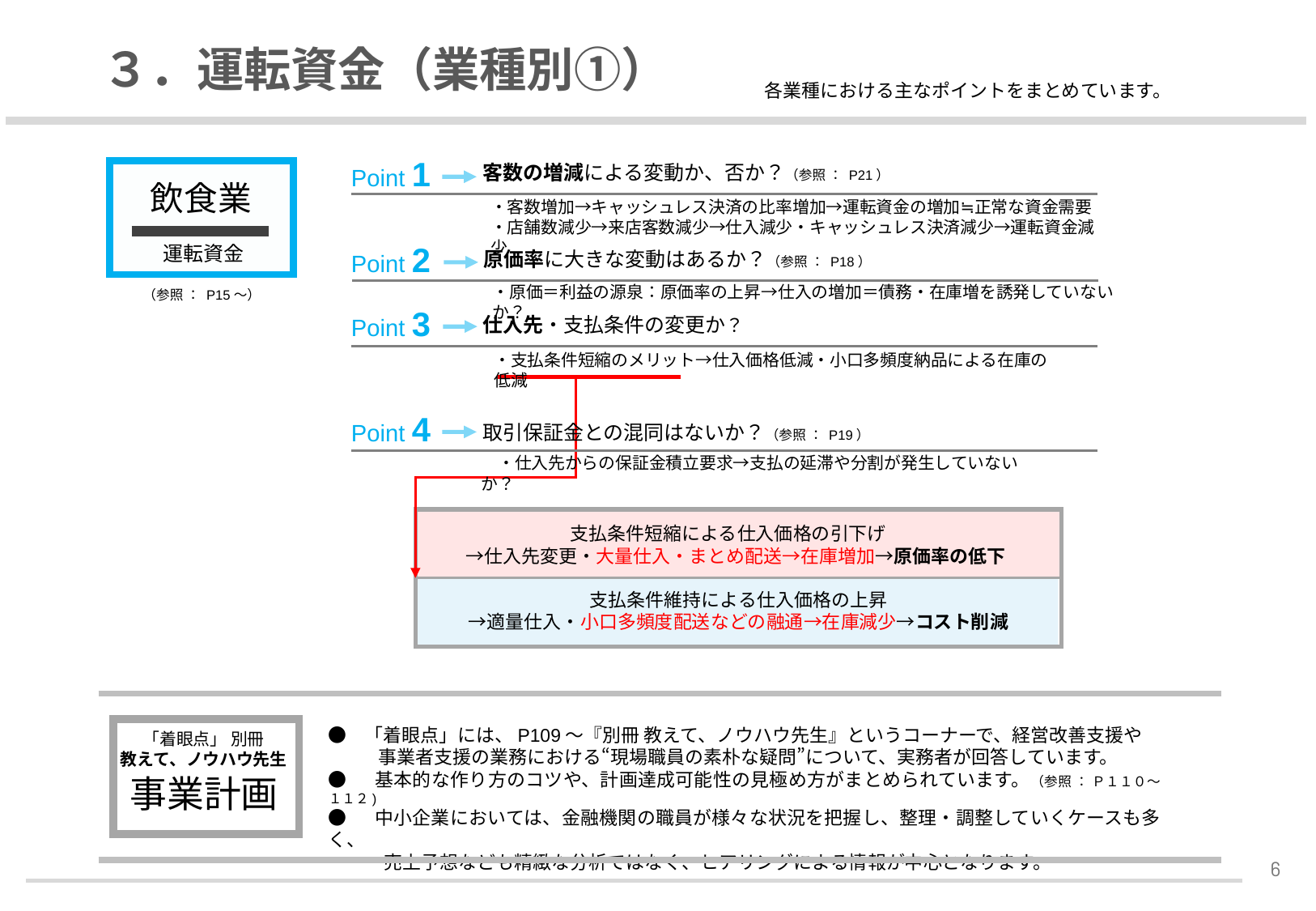

# ３．運転資金（業種別①）
各業種における主なポイントをまとめています。
Point 1
客数の増減による変動か、否か？（参照 ： P21）
・客数増加→キャッシュレス決済の比率増加→運転資金の増加≒正常な資金需要
・店舗数減少→来店客数減少→仕入減少・キャッシュレス決済減少→運転資金減少
Point 2
原価率に大きな変動はあるか？（参照 ： P18）
・原価＝利益の源泉：原価率の上昇→仕入の増加＝債務・在庫増を誘発していないか？
Point 3
仕入先・支払条件の変更か？
・支払条件短縮のメリット→仕入価格低減・小口多頻度納品による在庫の低減
Point 4
取引保証金との混同はないか？（参照 ： P19）
　・仕入先からの保証金積立要求→支払の延滞や分割が発生していないか？

運転資金
飲食業
（参照 ： P15～）

支払条件短縮による仕入価格の引下げ
　→仕入先変更・大量仕入・まとめ配送→在庫増加→原価率の低下
支払条件維持による仕入価格の上昇
　→適量仕入・小口多頻度配送などの融通→在庫減少→コスト削減

●   「着眼点」には、P109～『別冊 教えて、ノウハウ先生』というコーナーで、経営改善支援や
 　　 事業者支援の業務における“現場職員の素朴な疑問”について、実務者が回答しています。
●　 基本的な作り方のコツや、計画達成可能性の見極め方がまとめられています。（参照 ： Ｐ１１０～１１２)
●　 中小企業においては、金融機関の職員が様々な状況を把握し、整理・調整していくケースも多く、
　　　売上予想なども精緻な分析ではなく、ヒアリングによる情報が中心となります。

「着眼点」 別冊
教えて、ノウハウ先生
事業計画
6